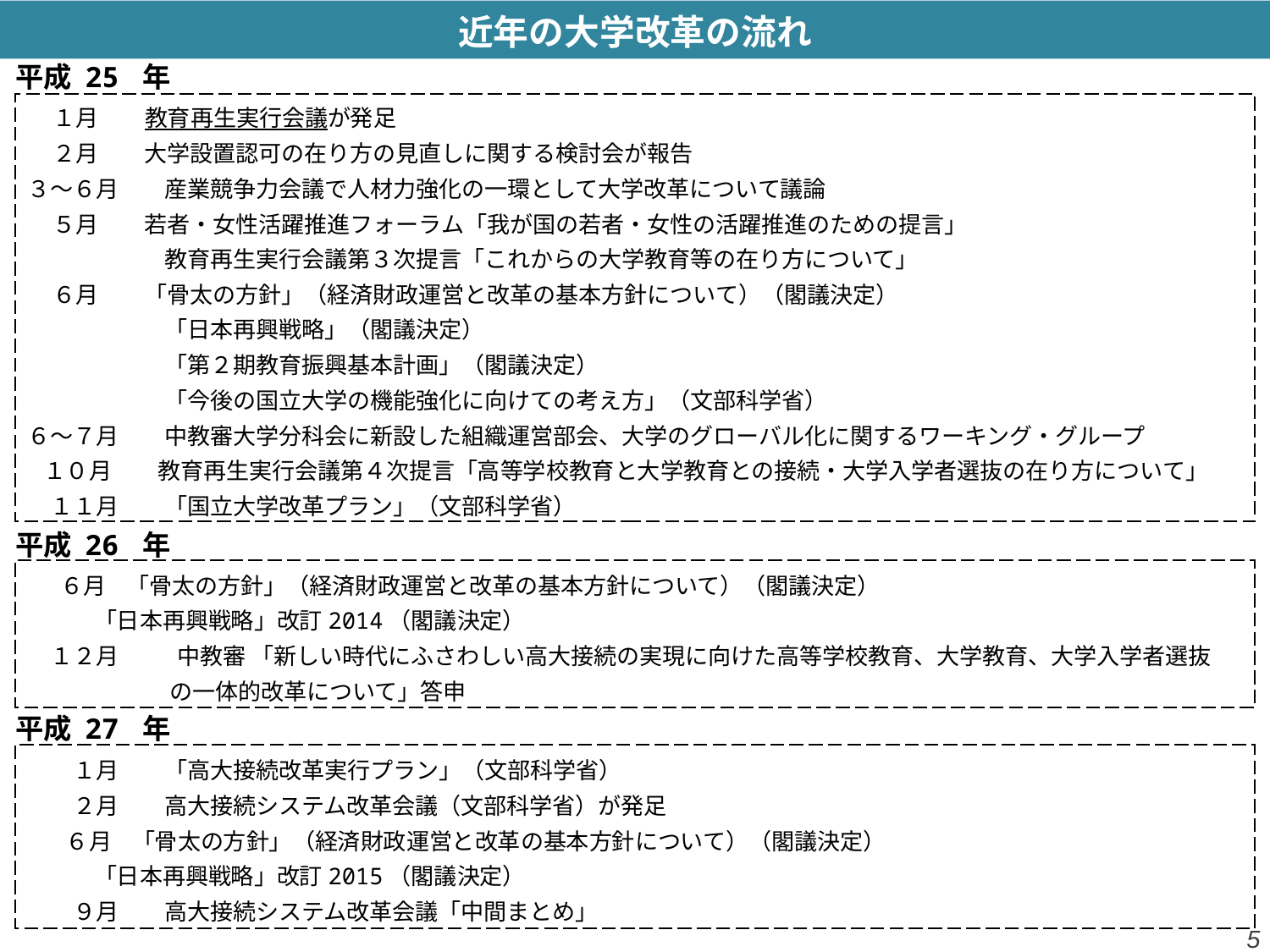

近年の大学改革の流れ
平成 25 年
    １月　　教育再生実行会議が発足
    ２月　　大学設置認可の在り方の見直しに関する検討会が報告
３～６月　　産業競争力会議で人材力強化の一環として大学改革について議論
    ５月　　若者・女性活躍推進フォーラム「我が国の若者・女性の活躍推進のための提言」
　　　　　　教育再生実行会議第３次提言「これからの大学教育等の在り方について」
    ６月　　「骨太の方針」（経済財政運営と改革の基本方針について）（閣議決定）
　　　　　　「日本再興戦略」（閣議決定）
　　　　　　「第２期教育振興基本計画」（閣議決定）
　　　　　　「今後の国立大学の機能強化に向けての考え方」（文部科学省）
６～７月　　中教審大学分科会に新設した組織運営部会、大学のグローバル化に関するワーキング・グループ
  １０月　　教育再生実行会議第４次提言「高等学校教育と大学教育との接続・大学入学者選抜の在り方について」
　１１月　　「国立大学改革プラン」（文部科学省）
平成 26 年
　  ６月    「骨太の方針」（経済財政運営と改革の基本方針について）（閣議決定）
            「日本再興戦略」改訂2014（閣議決定）
　１２月	　中教審 「新しい時代にふさわしい高大接続の実現に向けた高等学校教育、大学教育、大学入学者選抜
　　　　　　 の一体的改革について」答申
平成 27 年
　　１月　　「高大接続改革実行プラン」（文部科学省）
　　２月　　高大接続システム改革会議（文部科学省）が発足
  　６月    「骨太の方針」（経済財政運営と改革の基本方針について）（閣議決定）
            「日本再興戦略」改訂2015（閣議決定）
　　９月　　高大接続システム改革会議「中間まとめ」
5